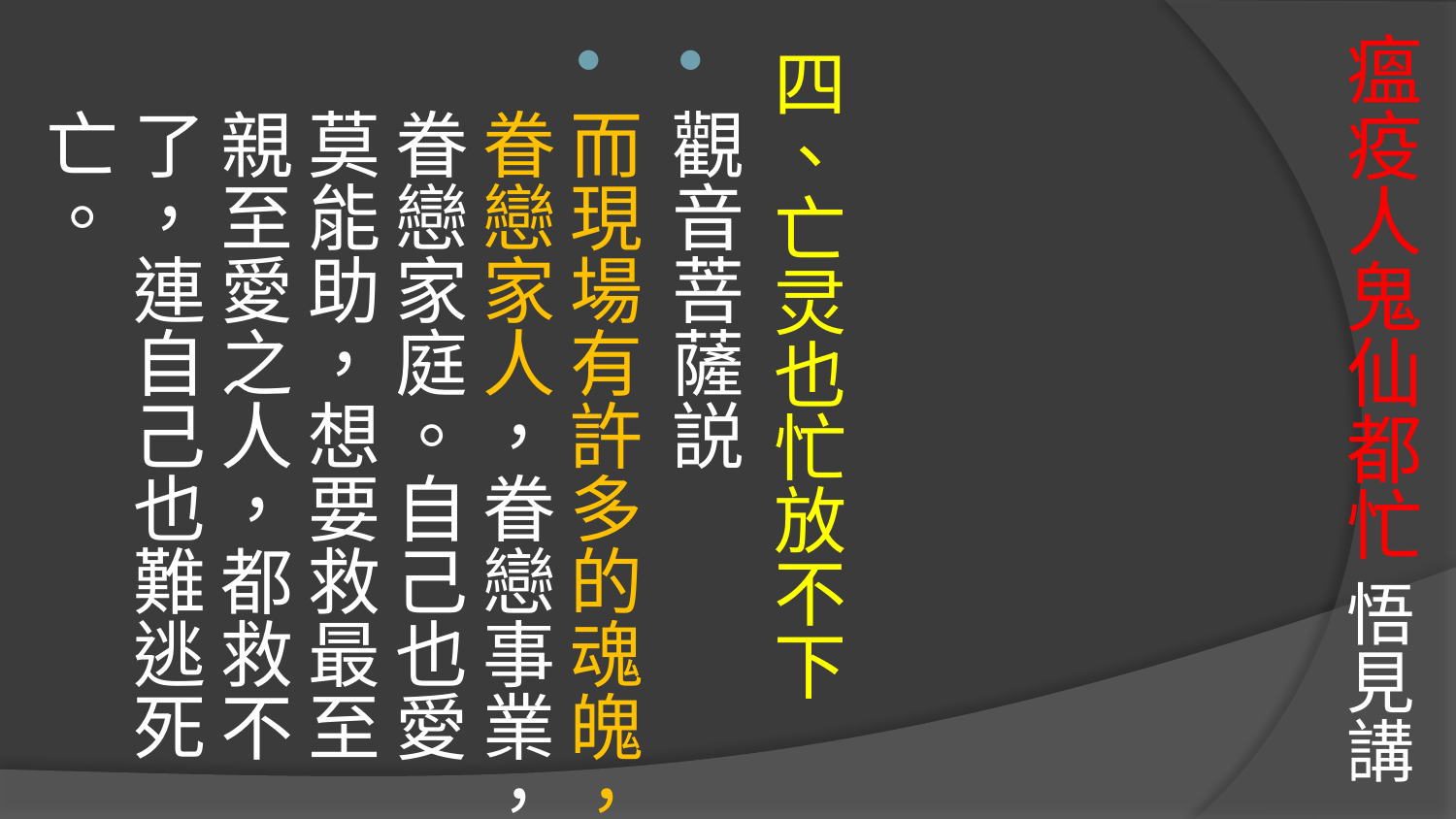

# 瘟疫人鬼仙都忙 悟見講
四、亡灵也忙放不下
觀音菩薩説
而現場有許多的魂魄，眷戀家人，眷戀事業，眷戀家庭。自己也愛莫能助，想要救最至親至愛之人，都救不了，連自己也難逃死亡。